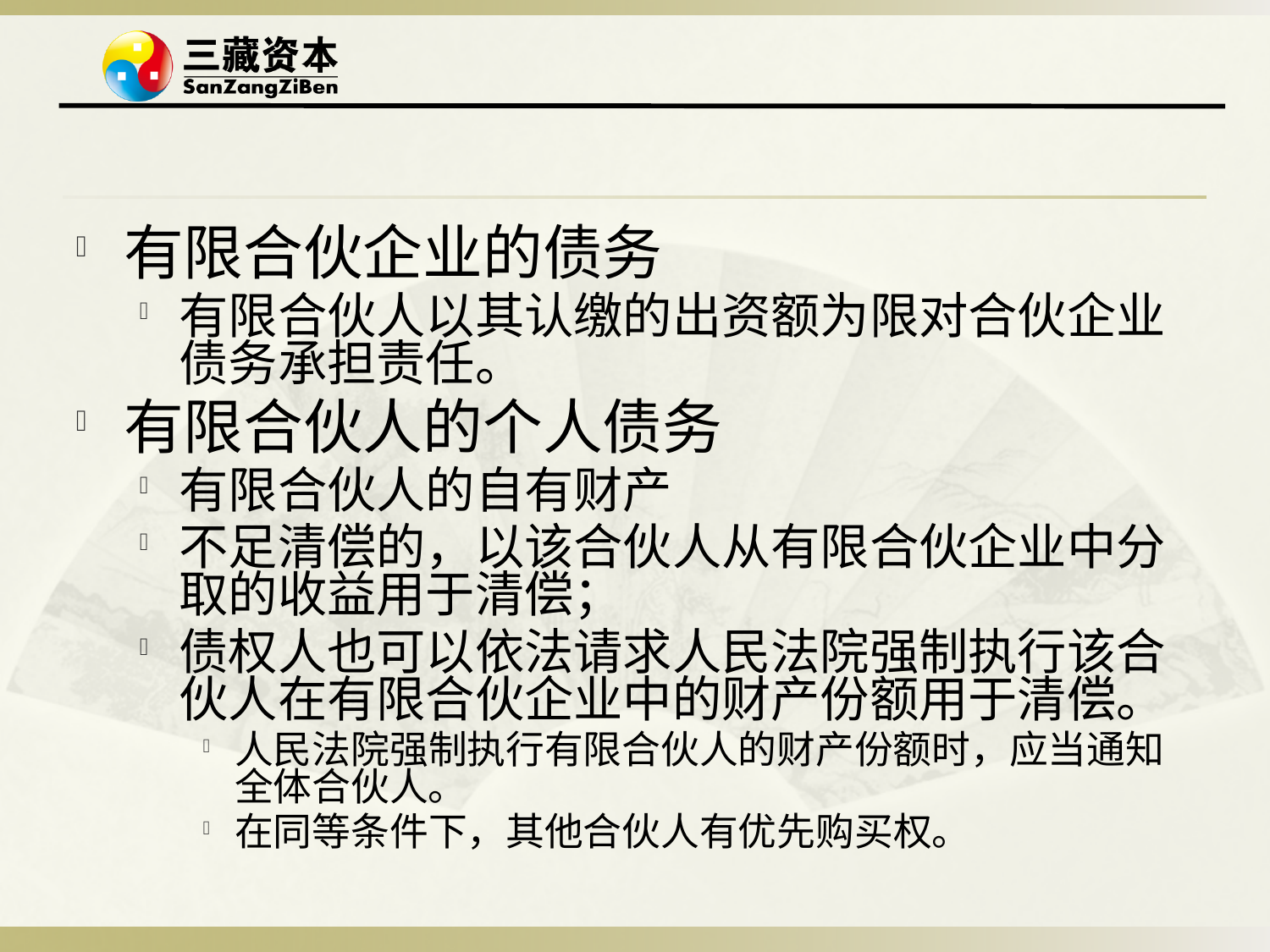

#
有限合伙企业的债务
有限合伙人以其认缴的出资额为限对合伙企业债务承担责任。
有限合伙人的个人债务
有限合伙人的自有财产
不足清偿的，以该合伙人从有限合伙企业中分取的收益用于清偿；
债权人也可以依法请求人民法院强制执行该合伙人在有限合伙企业中的财产份额用于清偿。
人民法院强制执行有限合伙人的财产份额时，应当通知全体合伙人。
在同等条件下，其他合伙人有优先购买权。